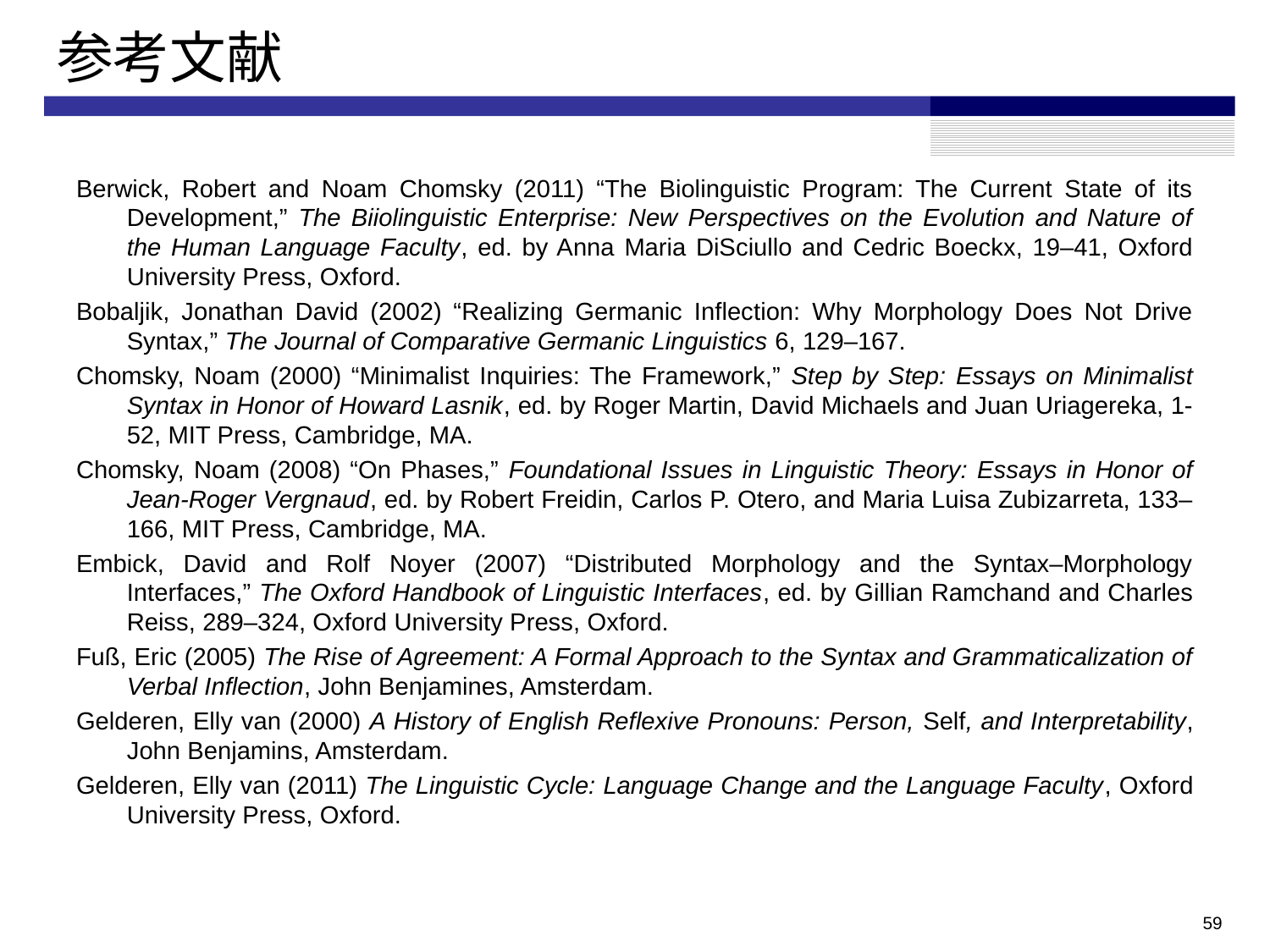

# 参考文献
Berwick, Robert and Noam Chomsky (2011) “The Biolinguistic Program: The Current State of its Development,” The Biiolinguistic Enterprise: New Perspectives on the Evolution and Nature of the Human Language Faculty, ed. by Anna Maria DiSciullo and Cedric Boeckx, 19–41, Oxford University Press, Oxford.
Bobaljik, Jonathan David (2002) “Realizing Germanic Inflection: Why Morphology Does Not Drive Syntax,” The Journal of Comparative Germanic Linguistics 6, 129–167.
Chomsky, Noam (2000) “Minimalist Inquiries: The Framework,” Step by Step: Essays on Minimalist Syntax in Honor of Howard Lasnik, ed. by Roger Martin, David Michaels and Juan Uriagereka, 1-52, MIT Press, Cambridge, MA.
Chomsky, Noam (2008) “On Phases,” Foundational Issues in Linguistic Theory: Essays in Honor of Jean-Roger Vergnaud, ed. by Robert Freidin, Carlos P. Otero, and Maria Luisa Zubizarreta, 133–166, MIT Press, Cambridge, MA.
Embick, David and Rolf Noyer (2007) “Distributed Morphology and the Syntax–Morphology Interfaces,” The Oxford Handbook of Linguistic Interfaces, ed. by Gillian Ramchand and Charles Reiss, 289–324, Oxford University Press, Oxford.
Fuß, Eric (2005) The Rise of Agreement: A Formal Approach to the Syntax and Grammaticalization of Verbal Inflection, John Benjamines, Amsterdam.
Gelderen, Elly van (2000) A History of English Reflexive Pronouns: Person, Self, and Interpretability, John Benjamins, Amsterdam.
Gelderen, Elly van (2011) The Linguistic Cycle: Language Change and the Language Faculty, Oxford University Press, Oxford.
59